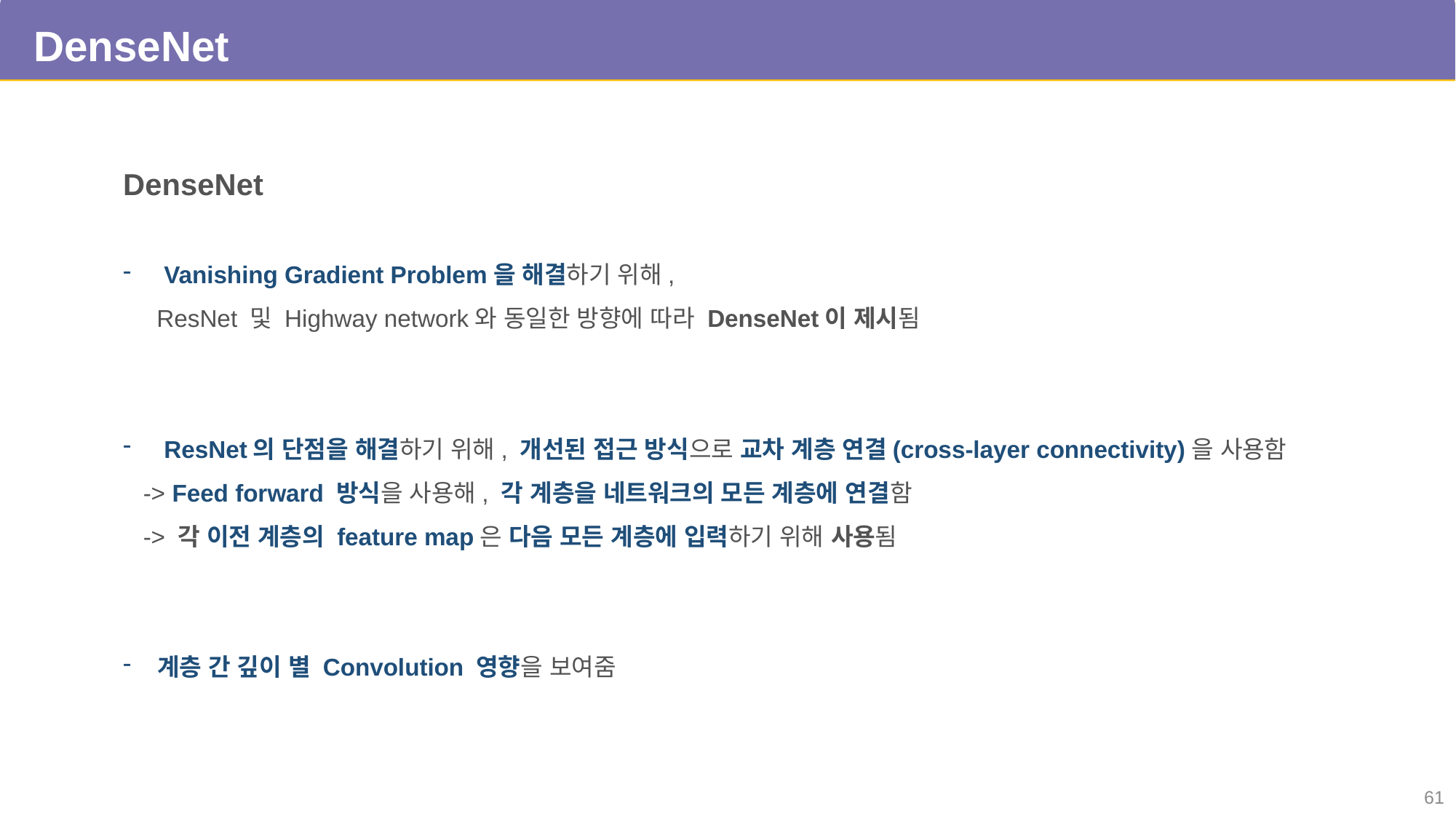

DenseNet

DenseNet

Vanishing Gradient Problem을 해결하기 위해,
     ResNet 및 Highway network와 동일한 방향에 따라 DenseNet이 제시됨

ResNet의 단점을 해결하기 위해, 개선된 접근 방식으로 교차 계층 연결(cross-layer connectivity)을 사용함
   -> Feed forward 방식을 사용해, 각 계층을 네트워크의 모든 계층에 연결함
   -> 각 이전 계층의 feature map은 다음 모든 계층에 입력하기 위해 사용됨

계층 간 깊이 별 Convolution 영향을 보여줌

61